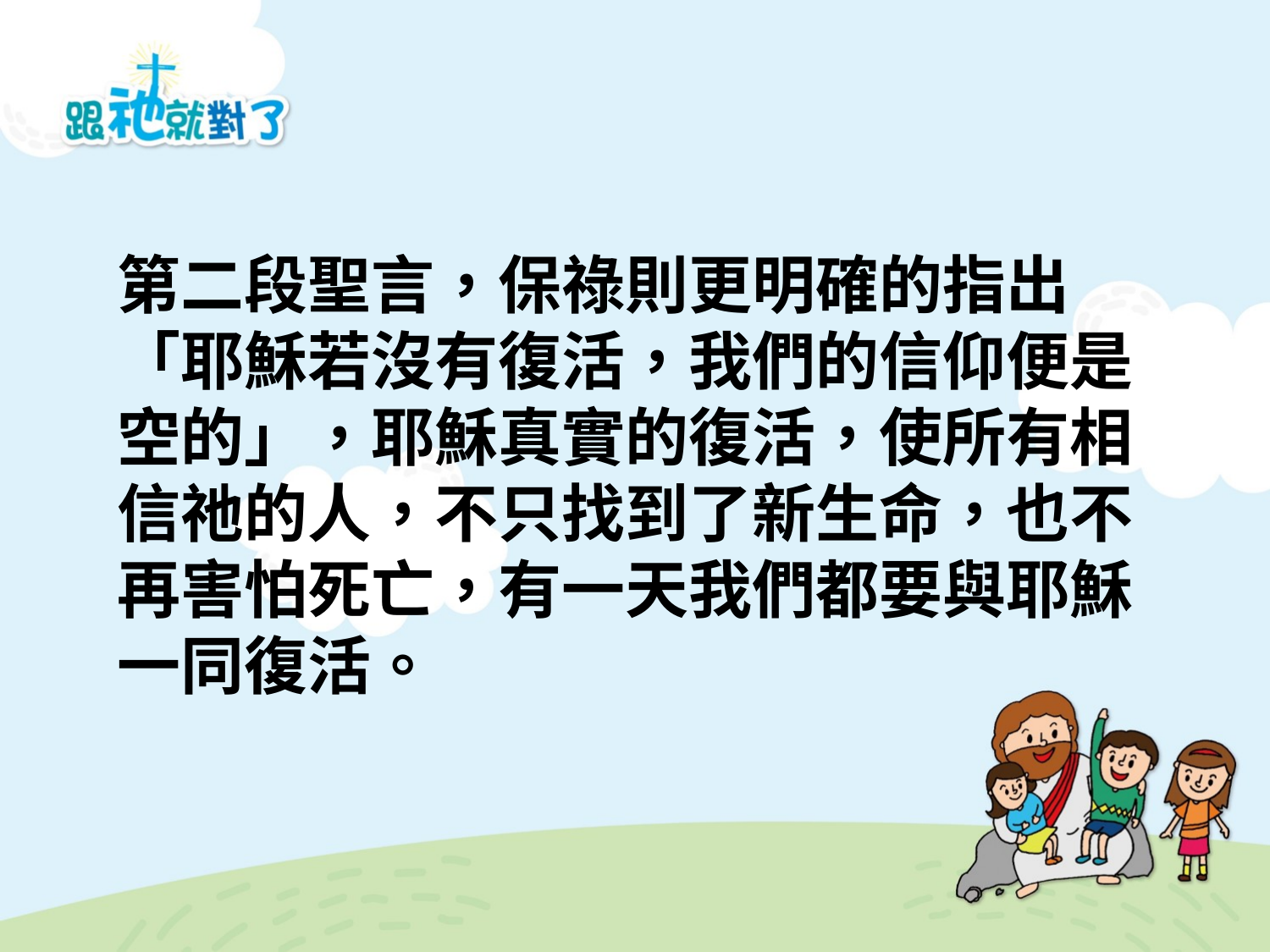

第二段聖言，保祿則更明確的指出「耶穌若沒有復活，我們的信仰便是空的」，耶穌真實的復活，使所有相信祂的人，不只找到了新生命，也不再害怕死亡，有一天我們都要與耶穌一同復活。